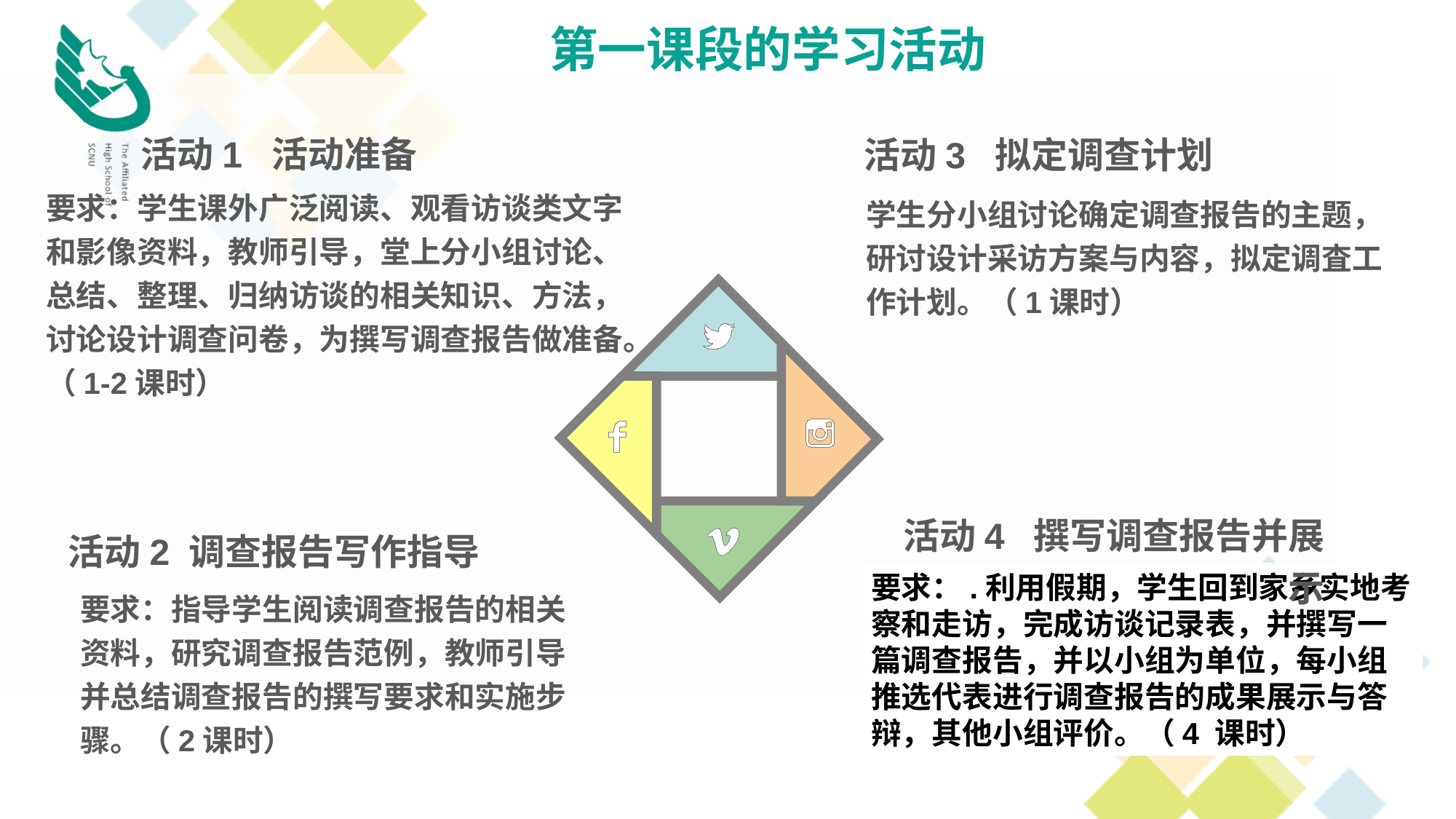

第一课段的学习活动
活动1  活动准备
要求：学生课外广泛阅读、观看访谈类文字和影像资料，教师引导，堂上分小组讨论、总结、整理、归纳访谈的相关知识、方法，讨论设计调查问卷，为撰写调查报告做准备。（1-2课时）
活动3  拟定调查计划
学生分小组讨论确定调查报告的主题，研讨设计采访方案与内容，拟定调査工作计划。（1课时）

活动4  撰写调查报告并展示
要求：.利用假期，学生回到家乡实地考察和走访，完成访谈记录表，并撰写一篇调查报告，并以小组为单位，每小组推选代表进行调查报告的成果展示与答辩，其他小组评价。（4 课时）
活动2 调查报告写作指导
要求：指导学生阅读调查报告的相关资料，研究调查报告范例，教师引导并总结调查报告的撰写要求和实施步骤。（2课时）